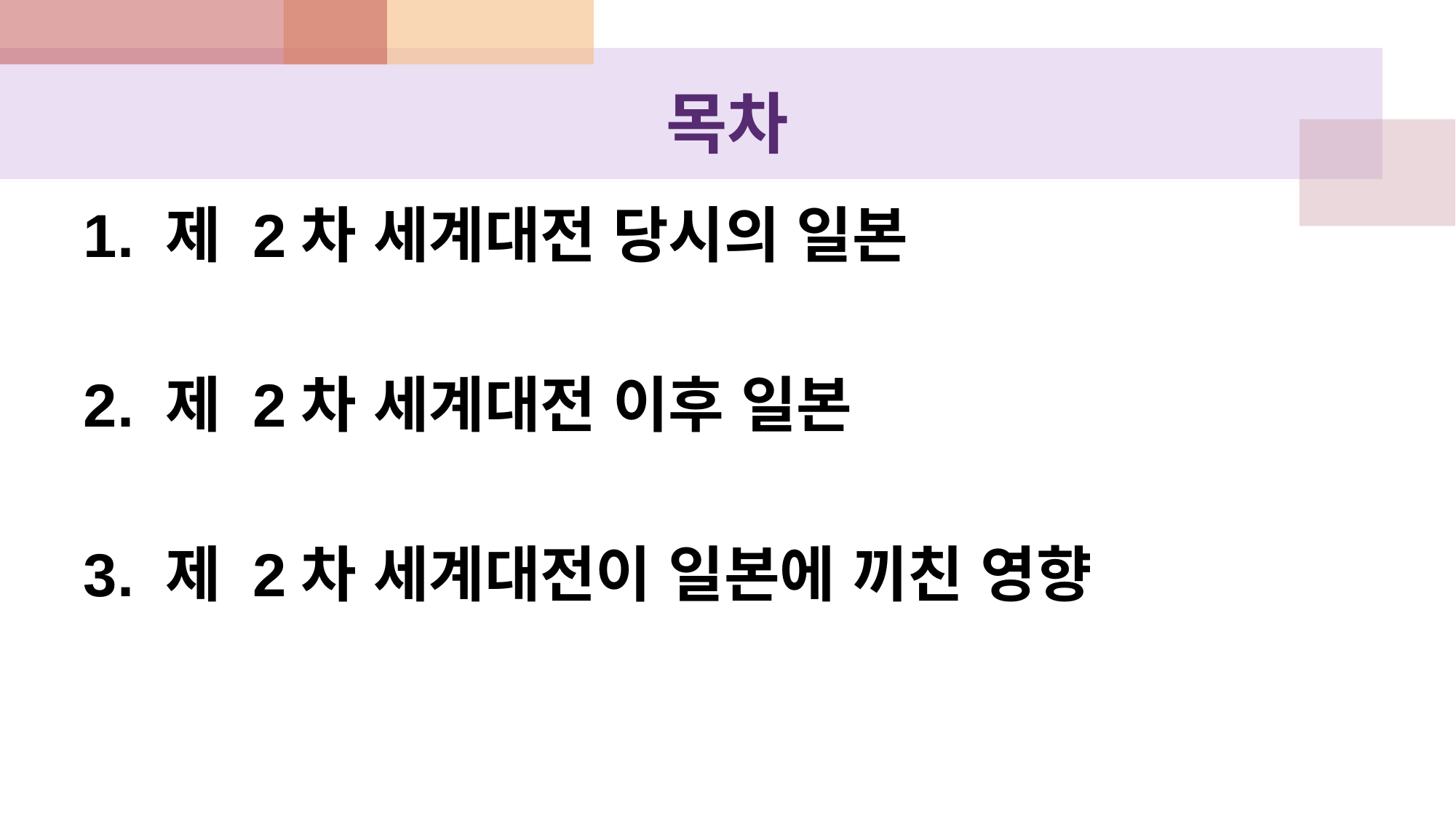

# 목차
1. 제 2차 세계대전 당시의 일본

2. 제 2차 세계대전 이후 일본

3. 제 2차 세계대전이 일본에 끼친 영향